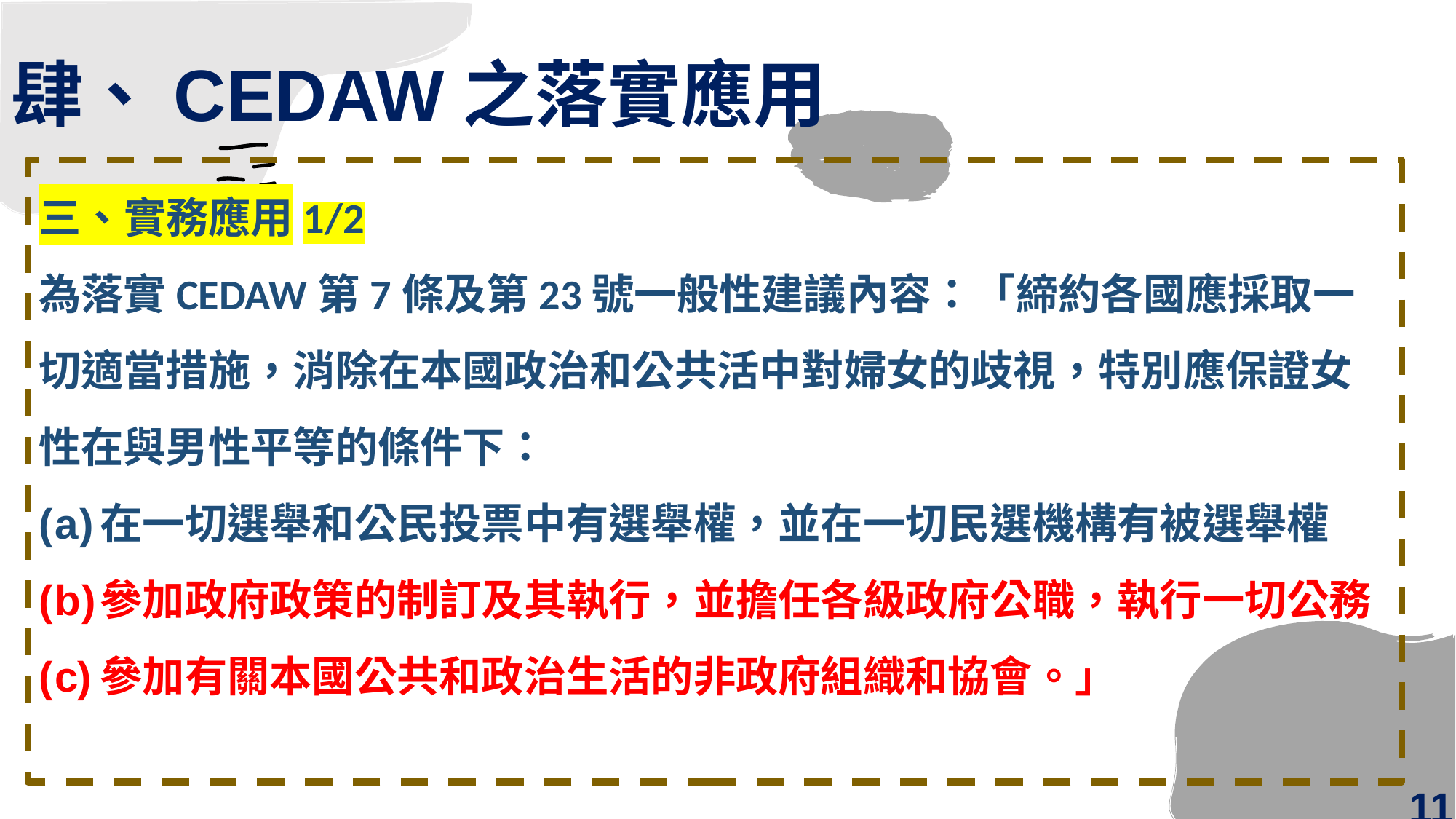

肆、CEDAW之落實應用
三、實務應用1/2
為落實CEDAW第7條及第23號一般性建議內容：「締約各國應採取一切適當措施，消除在本國政治和公共活中對婦女的歧視，特別應保證女性在與男性平等的條件下：
在一切選舉和公民投票中有選舉權，並在一切民選機構有被選舉權
參加政府政策的制訂及其執行，並擔任各級政府公職，執行一切公務
參加有關本國公共和政治生活的非政府組織和協會。」

11